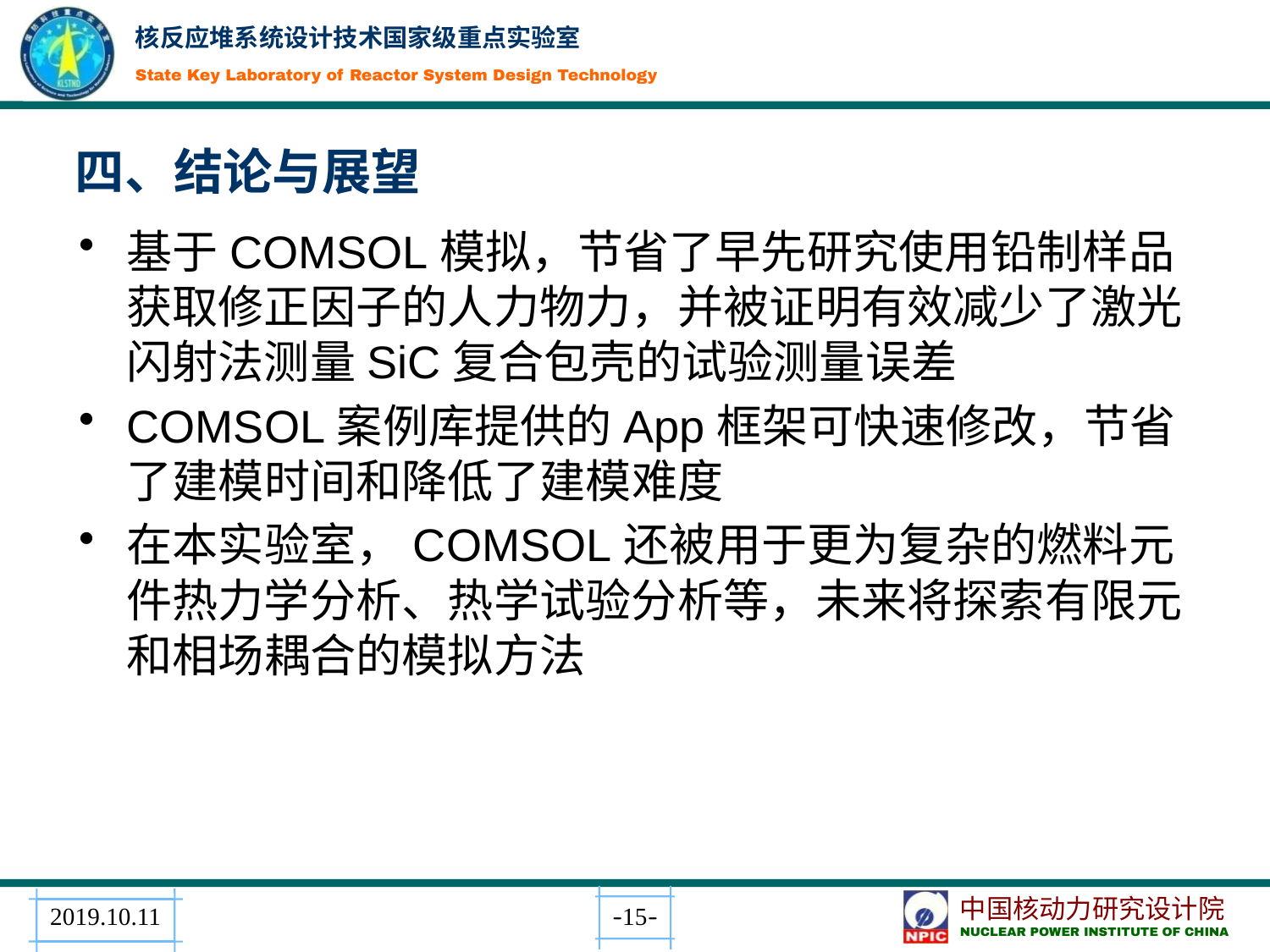

四、结论与展望
基于COMSOL模拟，节省了早先研究使用铅制样品获取修正因子的人力物力，并被证明有效减少了激光闪射法测量SiC复合包壳的试验测量误差
COMSOL案例库提供的App框架可快速修改，节省了建模时间和降低了建模难度
在本实验室，COMSOL还被用于更为复杂的燃料元件热力学分析、热学试验分析等，未来将探索有限元和相场耦合的模拟方法
2019.10.11